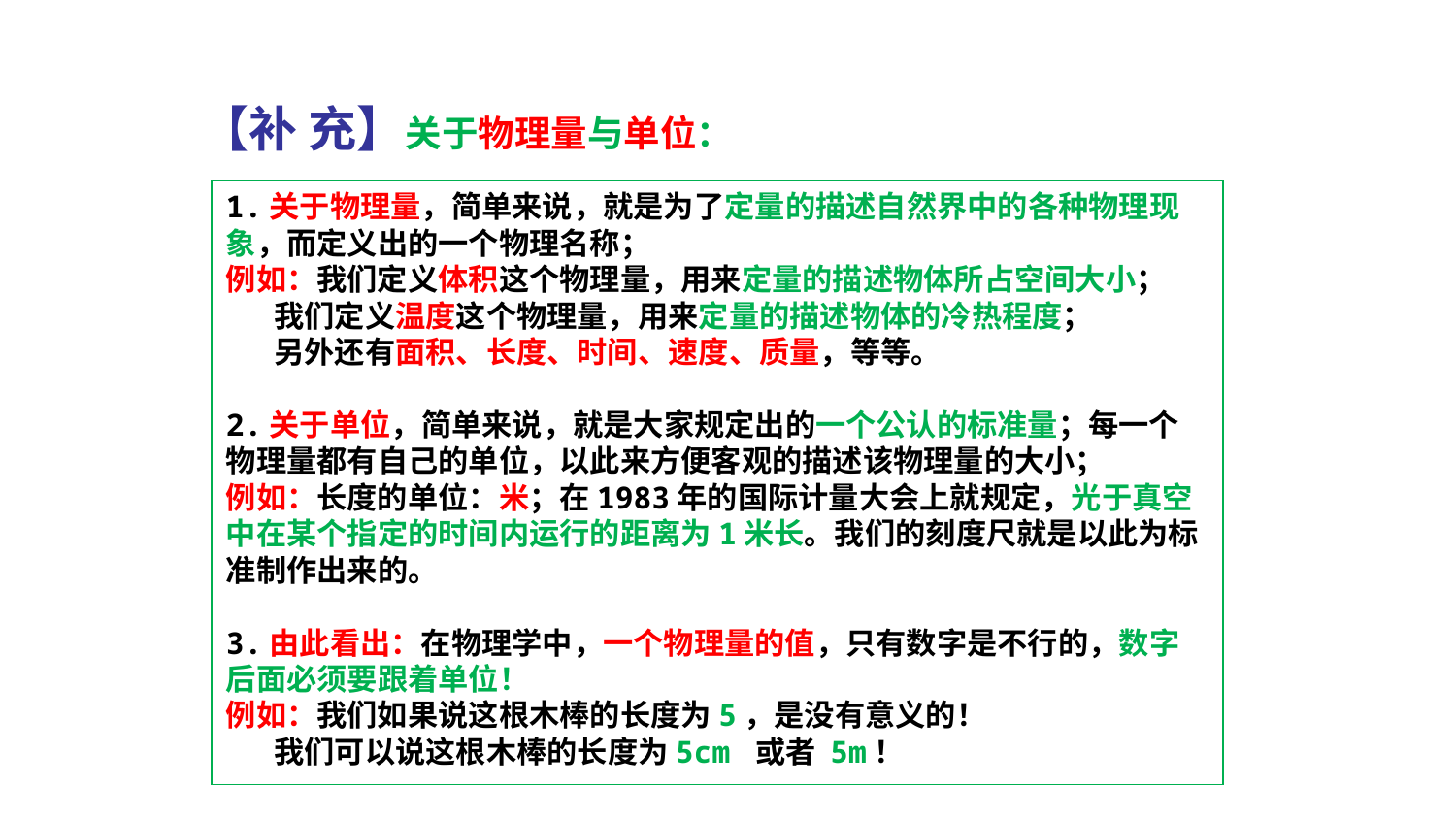

【补 充】关于物理量与单位：
1.关于物理量，简单来说，就是为了定量的描述自然界中的各种物理现象，而定义出的一个物理名称；
例如：我们定义体积这个物理量，用来定量的描述物体所占空间大小；
      我们定义温度这个物理量，用来定量的描述物体的冷热程度；
      另外还有面积、长度、时间、速度、质量，等等。

2.关于单位，简单来说，就是大家规定出的一个公认的标准量；每一个物理量都有自己的单位，以此来方便客观的描述该物理量的大小；
例如：长度的单位：米；在1983年的国际计量大会上就规定，光于真空中在某个指定的时间内运行的距离为1米长。我们的刻度尺就是以此为标准制作出来的。

3.由此看出：在物理学中，一个物理量的值，只有数字是不行的，数字后面必须要跟着单位！
例如：我们如果说这根木棒的长度为5，是没有意义的！
      我们可以说这根木棒的长度为5cm 或者 5m！